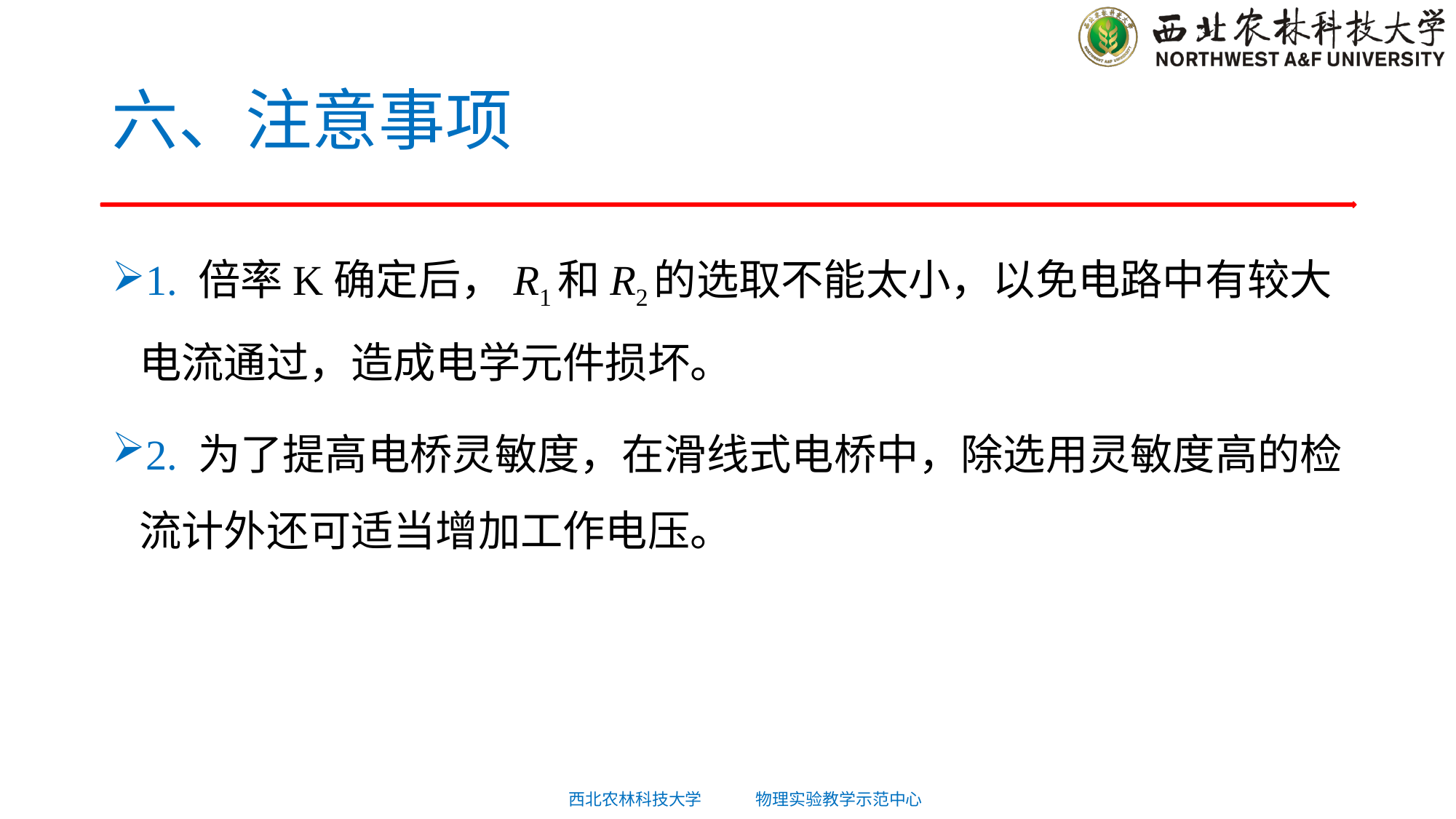

# 六、注意事项
1. 倍率K确定后，R1和R2的选取不能太小，以免电路中有较大电流通过，造成电学元件损坏。
2. 为了提高电桥灵敏度，在滑线式电桥中，除选用灵敏度高的检流计外还可适当增加工作电压。